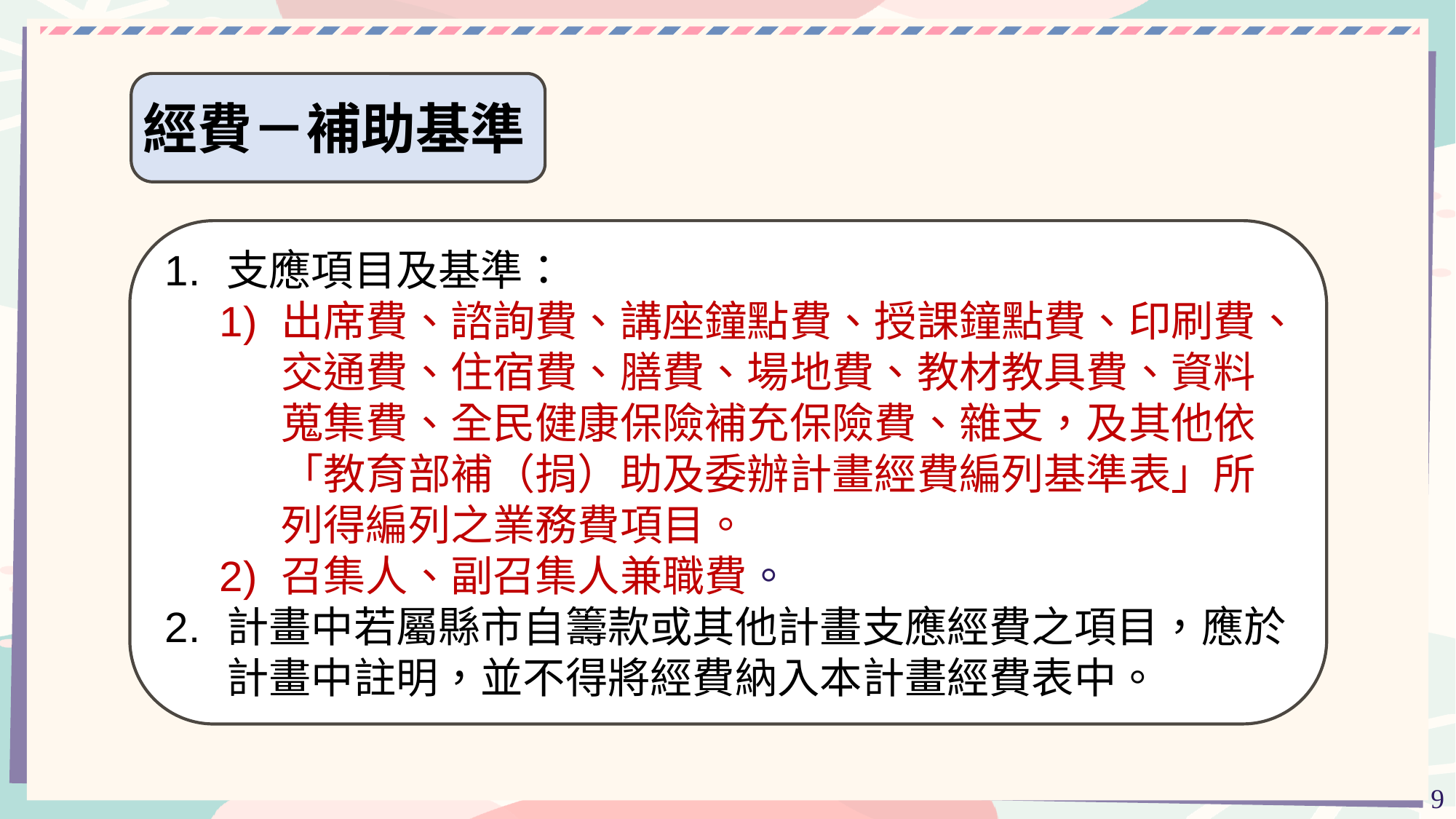

經費－補助基準
支應項目及基準：
出席費、諮詢費、講座鐘點費、授課鐘點費、印刷費、交通費、住宿費、膳費、場地費、教材教具費、資料蒐集費、全民健康保險補充保險費、雜支，及其他依「教育部補（捐）助及委辦計畫經費編列基準表」所列得編列之業務費項目。
召集人、副召集人兼職費。
計畫中若屬縣市自籌款或其他計畫支應經費之項目，應於計畫中註明，並不得將經費納入本計畫經費表中。
9